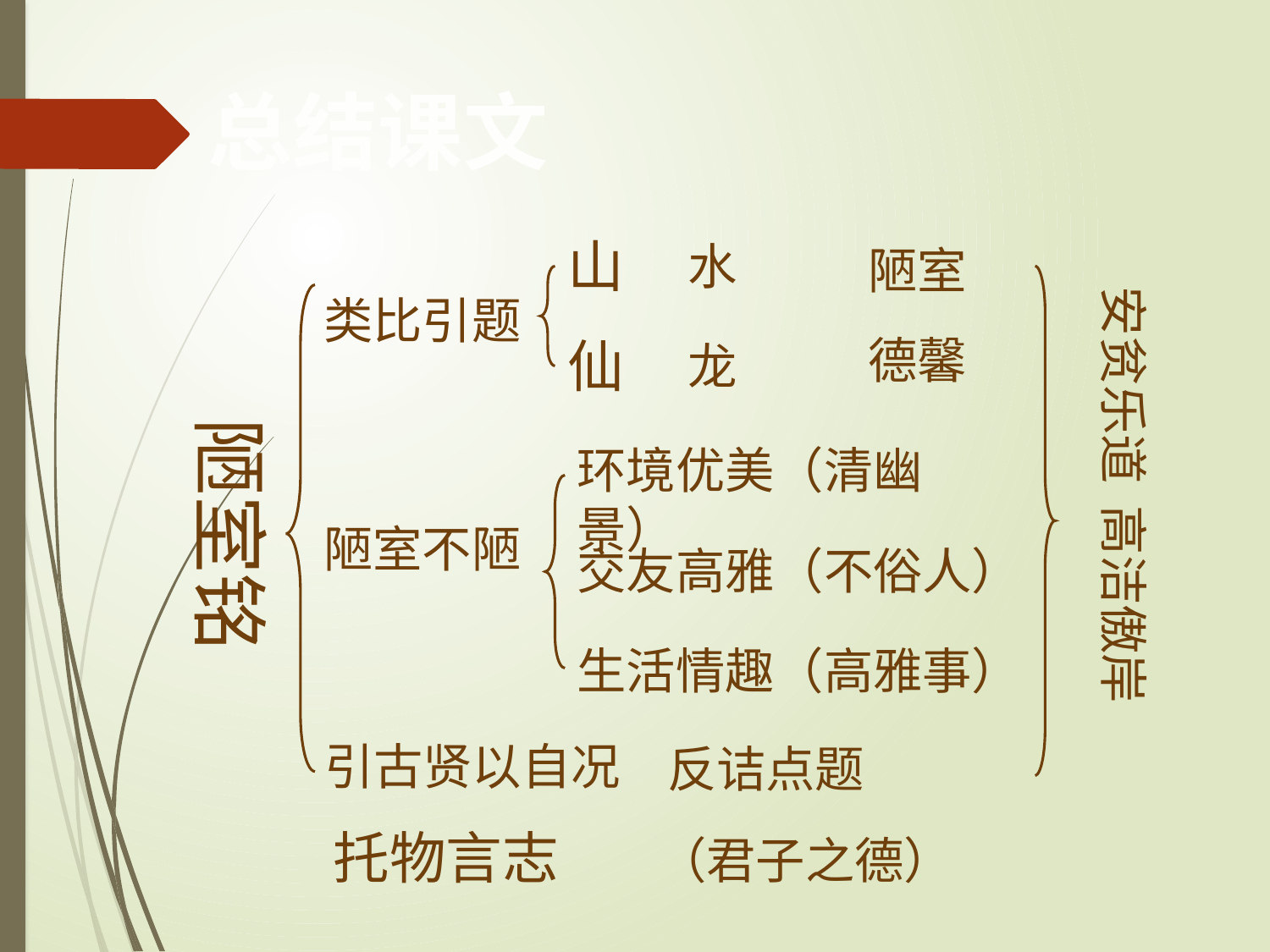

总结课文
安贫乐道  高洁傲岸
山
水
陋室

类比引题

德馨
仙
龙
陋室铭
环境优美（清幽景）

陋室不陋
交友高雅（不俗人）
生活情趣（高雅事）
引古贤以自况
反诘点题
　托物言志
（君子之德）